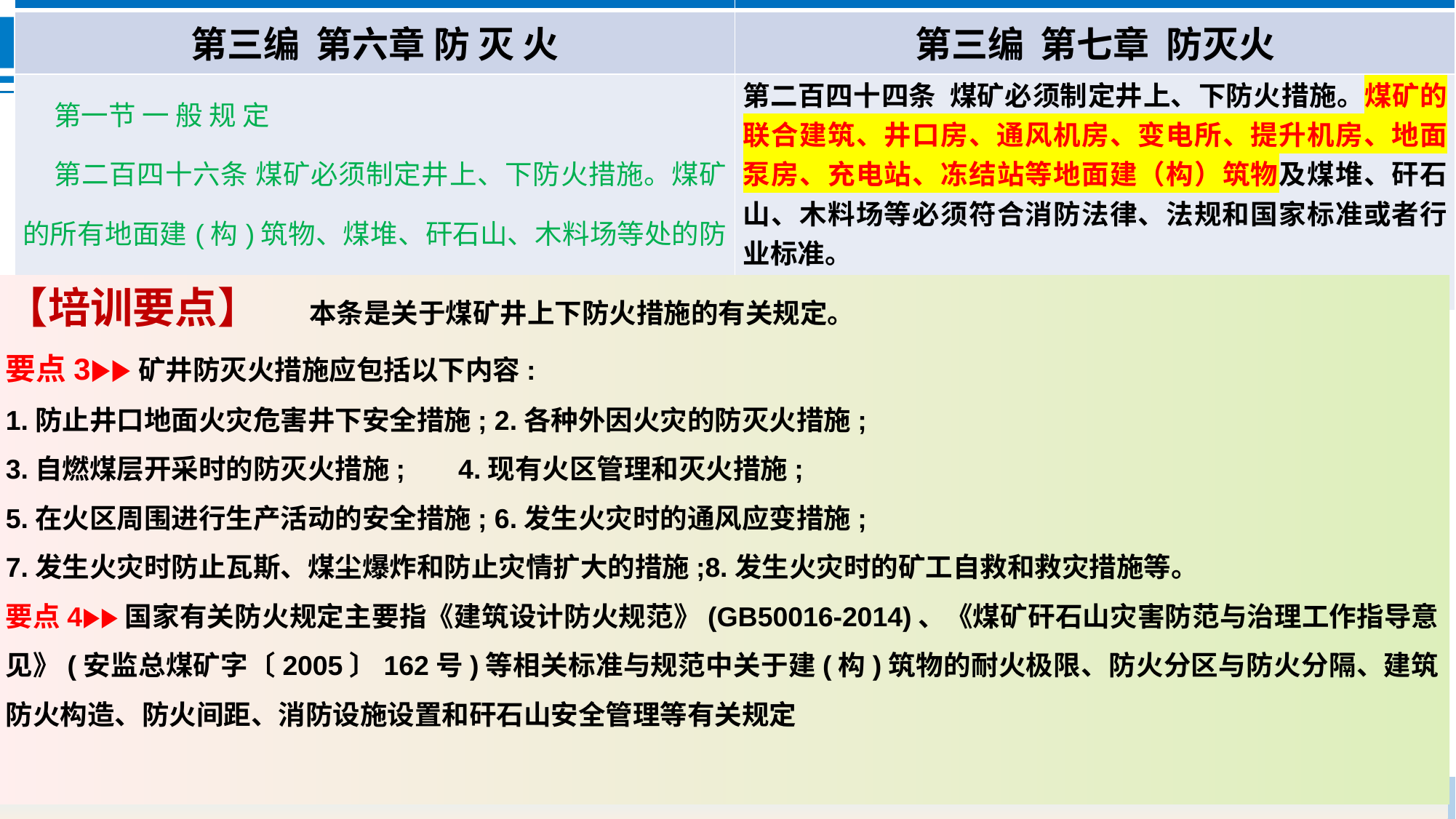

| 《煤矿安全规程》（2022版） | 《煤矿安全规程》（2025版） |
| --- | --- |
| 第三编 第六章 防 灭 火 | 第三编 第七章 防灭火 |
| 第一节 一 般 规 定 第二百四十六条 煤矿必须制定井上、下防火措施。煤矿的所有地面建(构)筑物、煤堆、矸石山、木料场等处的防火措施和制度，必须遵守国家有关防火的规定。 | 第二百四十四条 煤矿必须制定井上、下防火措施。煤矿的联合建筑、井口房、通风机房、变电所、提升机房、地面泵房、充电站、冻结站等地面建（构）筑物及煤堆、矸石山、木料场等必须符合消防法律、法规和国家标准或者行业标准。 |
【培训要点】      本条是关于煤矿井上下防火措施的有关规定。
要点3▶▶矿井防灭火措施应包括以下内容:
1.防止井口地面火灾危害井下安全措施; 2.各种外因火灾的防灭火措施;
3.自燃煤层开采时的防灭火措施;       4.现有火区管理和灭火措施;
5.在火区周围进行生产活动的安全措施; 6.发生火灾时的通风应变措施;
7.发生火灾时防止瓦斯、煤尘爆炸和防止灾情扩大的措施;8.发生火灾时的矿工自救和救灾措施等。
要点4▶▶国家有关防火规定主要指《建筑设计防火规范》(GB50016-2014)、《煤矿矸石山灾害防范与治理工作指导意见》(安监总煤矿字〔2005〕162号)等相关标准与规范中关于建(构)筑物的耐火极限、防火分区与防火分隔、建筑防火构造、防火间距、消防设施设置和矸石山安全管理等有关规定